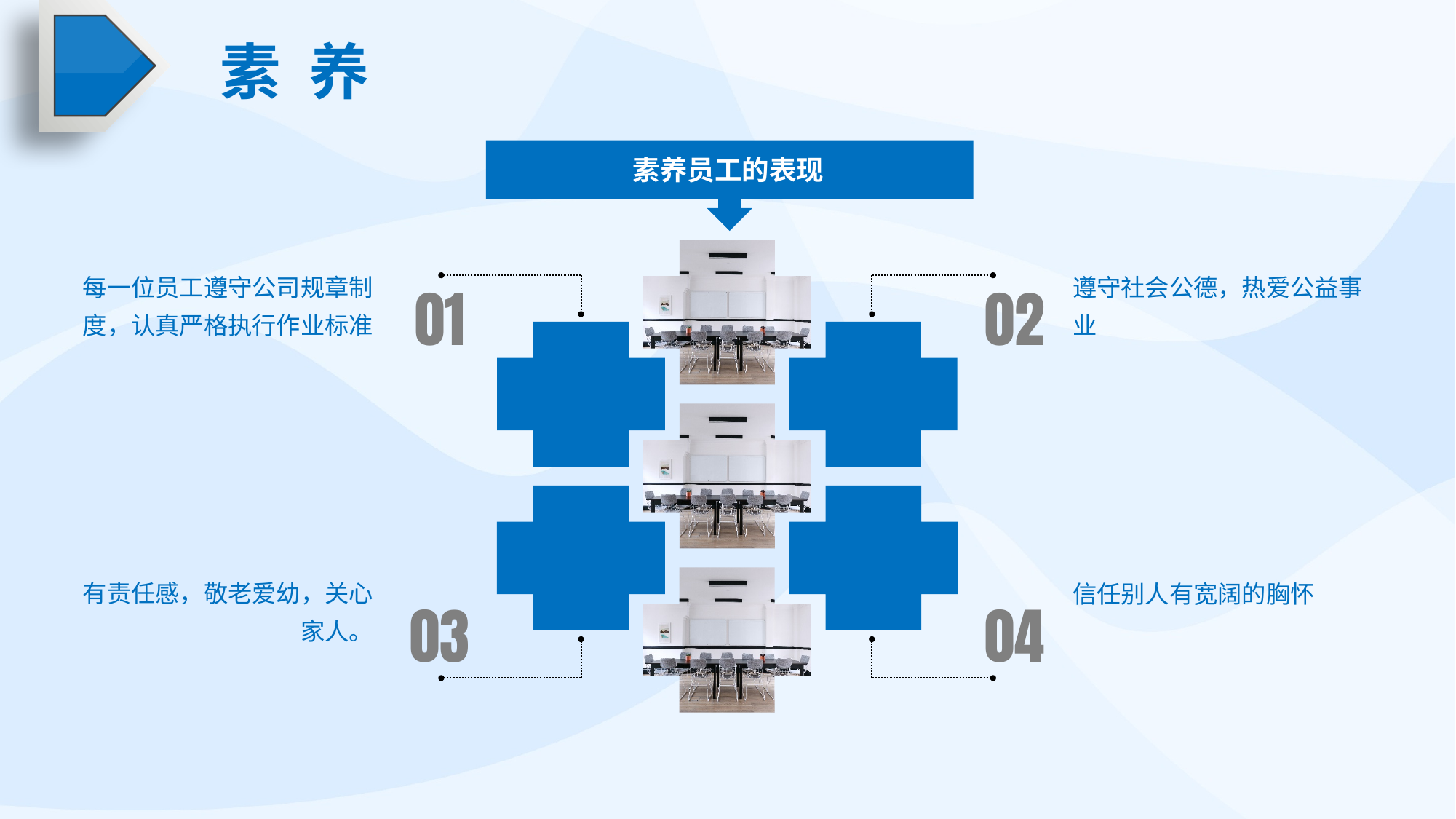

素  养

素养员工的表现

每一位员工遵守公司规章制度，认真严格执行作业标准
遵守社会公德，热爱公益事业
01
02

有责任感，敬老爱幼，关心家人。
信任别人有宽阔的胸怀

03
04